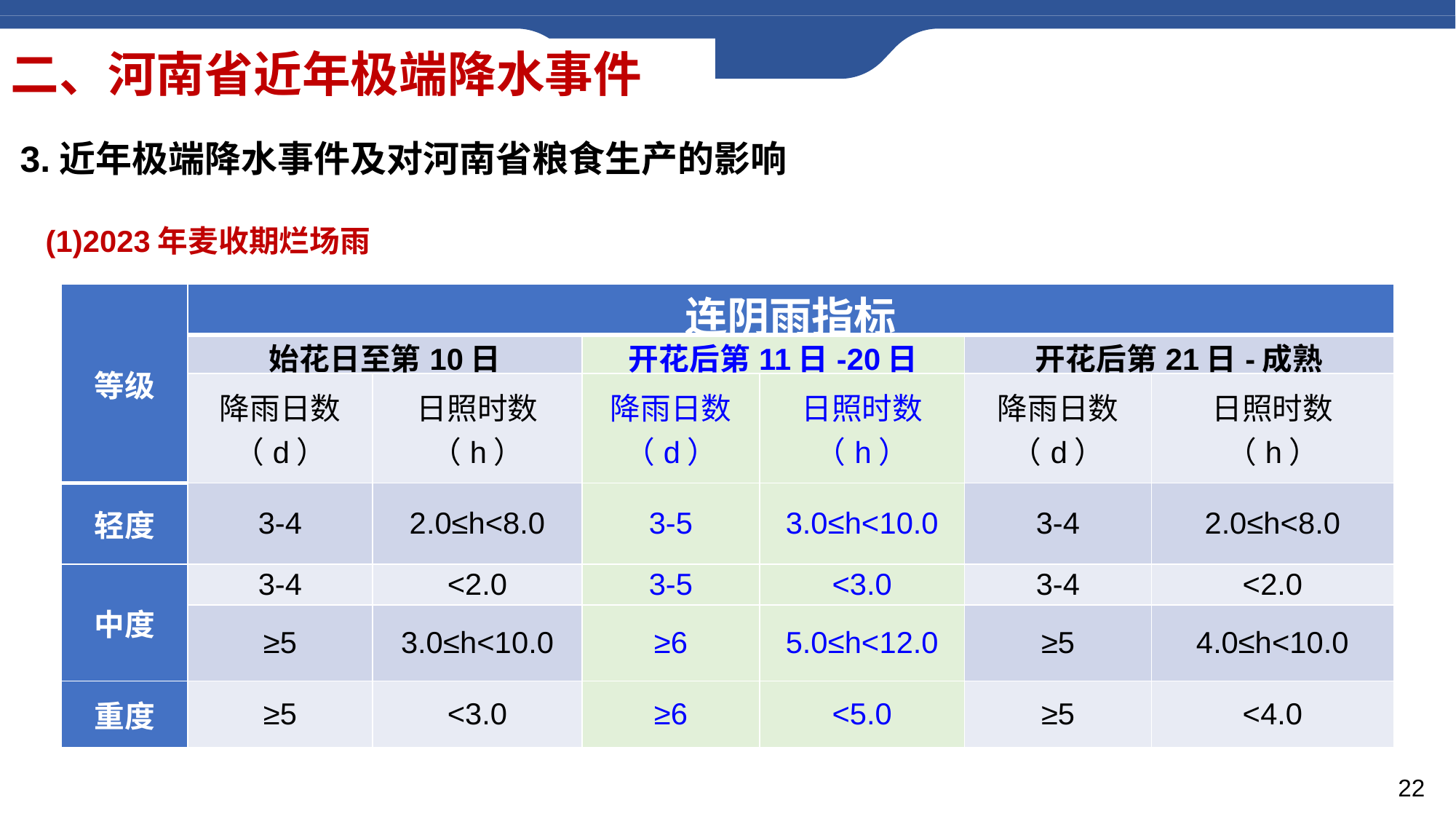

二、河南省近年极端降水事件
3.近年极端降水事件及对河南省粮食生产的影响
(1)2023年麦收期烂场雨
| 等级 | 连阴雨指标 |  |  |  |  |  |
| --- | --- | --- | --- | --- | --- | --- |
|  | 始花日至第10日 |  | 开花后第11日-20日 |  | 开花后第21日-成熟 |  |
|  | 降雨日数 （d） | 日照时数 （h） | 降雨日数 （d） | 日照时数 （h） | 降雨日数 （d） | 日照时数 （h） |
| 轻度 | 3-4 | 2.0≤h<8.0 | 3-5 | 3.0≤h<10.0 | 3-4 | 2.0≤h<8.0 |
| 中度 | 3-4 | <2.0 | 3-5 | <3.0 | 3-4 | <2.0 |
|  | ≥5 | 3.0≤h<10.0 | ≥6 | 5.0≤h<12.0 | ≥5 | 4.0≤h<10.0 |
| 重度 | ≥5 | <3.0 | ≥6 | <5.0 | ≥5 | <4.0 |